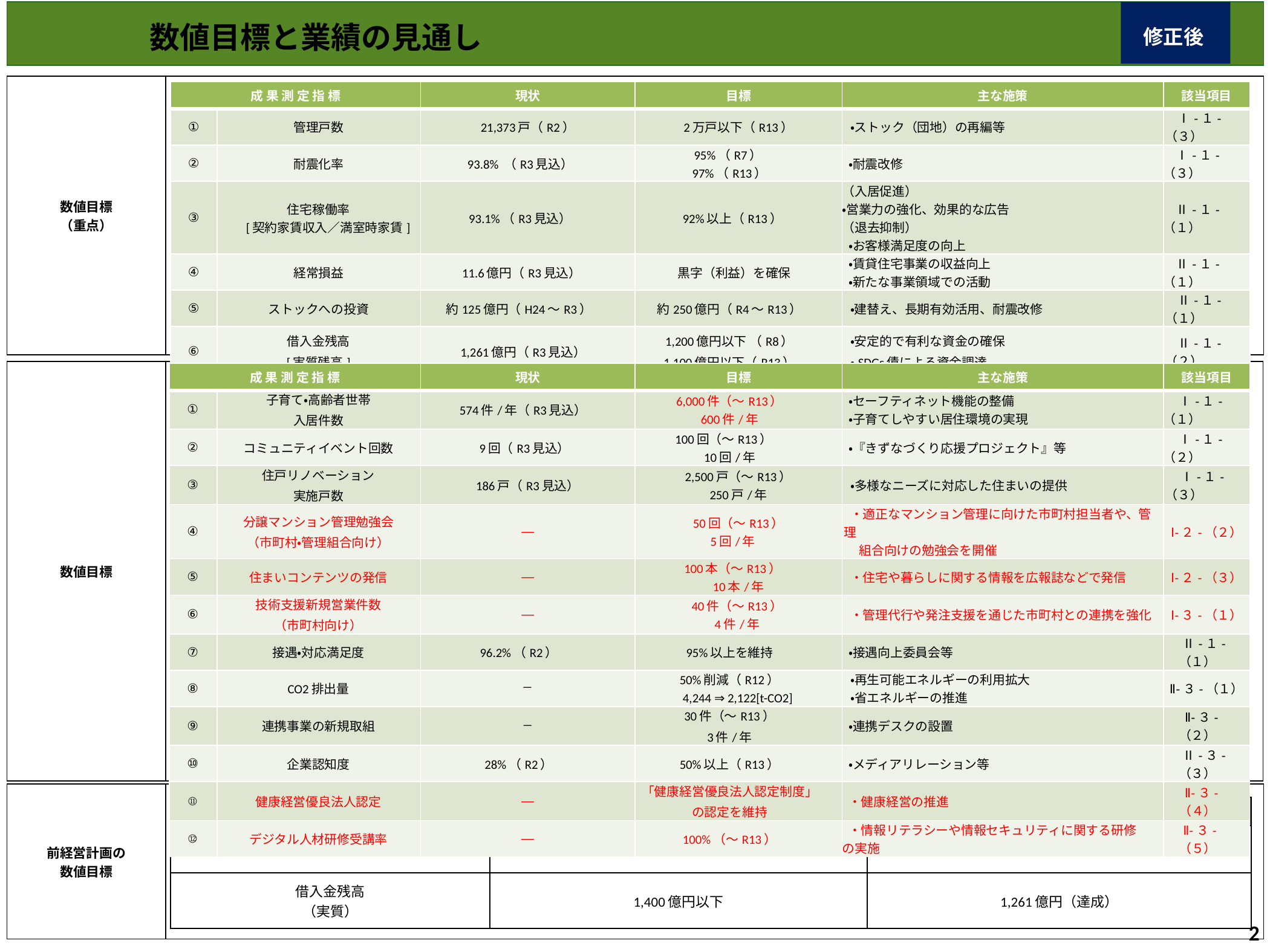

数値目標と業績の見通し
修正後
| 数値目標 （重点） |  |
| --- | --- |
| 成 果 測 定 指 標 |  | 現状 | 目標 | 主な施策 | 該当項目 |
| --- | --- | --- | --- | --- | --- |
| ① | 管理戸数 | 21,373戸（R2） | 2万戸以下（R13） | ・ストック（団地）の再編等 | Ⅰ-１-（３） |
| ② | 耐震化率 | 93.8% （R3見込） | 95%（R7） 97%（R13） | ・耐震改修 | Ⅰ-１-（３） |
| ③ | 住宅稼働率 　 [契約家賃収入／満室時家賃] | 93.1%（R3見込） | 92%以上（R13） | （入居促進） ・営業力の強化、効果的な広告 （退去抑制） ・お客様満足度の向上 | Ⅱ-１-（１） |
| ④ | 経常損益 | 11.6億円（R3見込） | 黒字（利益）を確保 | ・賃貸住宅事業の収益向上 ・新たな事業領域での活動 | Ⅱ-１-（１） |
| ⑤ | ストックへの投資 | 約125億円（H24～R3） | 約250億円（R4～R13） | ・建替え、長期有効活用、耐震改修 | Ⅱ-１-（１） |
| ⑥ | 借入金残高 [実質残高] | 1,261億円（R3見込） | 1,200億円以下 （R8） 1,100億円以下（R13） | ・安定的で有利な資金の確保 ・SDGs債による資金調達 | Ⅱ-１-（２） |
| 数値目標 |  |
| --- | --- |
| 成 果 測 定 指 標 |  | 現状 | 目標 | 主な施策 | 該当項目 |
| --- | --- | --- | --- | --- | --- |
| ① | 子育て・高齢者世帯 入居件数 | 574件/年（R3見込） | 6,000件（～R13） 600件/年 | ・セーフティネット機能の整備 ・子育てしやすい居住環境の実現 | Ⅰ-１-（１） |
| ② | コミュニティイベント回数 | 9回（R3見込） | 100回（～R13） 10回/年 | ・『きずなづくり応援プロジェクト』等 | Ⅰ-１-（２） |
| ③ | 住戸リノベーション 実施戸数 | 186戸（R3見込） | 2,500戸（～R13） 250戸/年 | ・多様なニーズに対応した住まいの提供 | Ⅰ-１-（３） |
| ④ | 分譲マンション管理勉強会 （市町村・管理組合向け） | — | 50回（～R13） 5回/年 | ・適正なマンション管理に向けた市町村担当者や、管理 　 組合向けの勉強会を開催 | Ⅰ-２-（２） |
| ⑤ | 住まいコンテンツの発信 | — | 100本（～R13） 10本/年 | ・住宅や暮らしに関する情報を広報誌などで発信 | Ⅰ-２-（３） |
| ⑥ | 技術支援新規営業件数 （市町村向け） | — | 40件（～R13） 4件/年 | ・管理代行や発注支援を通じた市町村との連携を強化 | Ⅰ-３-（１） |
| ⑦ | 接遇・対応満足度 | 96.2%（R2） | 95%以上を維持 | ・接遇向上委員会等 | Ⅱ-１-（１） |
| ⑧ | CO2排出量 | ― | 50%削減（R12） 　4,244 ⇒ 2,122[t-CO2] | ・再生可能エネルギーの利用拡大 ・省エネルギーの推進 | Ⅱ-３-（１） |
| ⑨ | 連携事業の新規取組 | ― | 30件（～R13） 3件/年 | ・連携デスクの設置 | Ⅱ-３-（２） |
| ⑩ | 企業認知度 | 28%（R2） | 50%以上（R13） | ・メディアリレーション等 | Ⅱ-３-（３） |
| ⑪ | 健康経営優良法人認定 | — | 「健康経営優良法人認定制度」 の認定を維持 | ・健康経営の推進 | Ⅱ-３-（４） |
| ⑫ | デジタル人材研修受講率 | — | 100%（～R13） | ・情報リテラシーや情報セキュリティに関する研修の実施 | Ⅱ-３-（５） |
| 前経営計画の 数値目標 |  |
| --- | --- |
| 成果測定指標 | 前計画の目標 | R3年度末達成の見込み |
| --- | --- | --- |
| 住宅稼働率 | 90%以上 | 93.1%（達成） |
| 借入金残高 （実質） | 1,400億円以下 | 1,261億円（達成） |
2